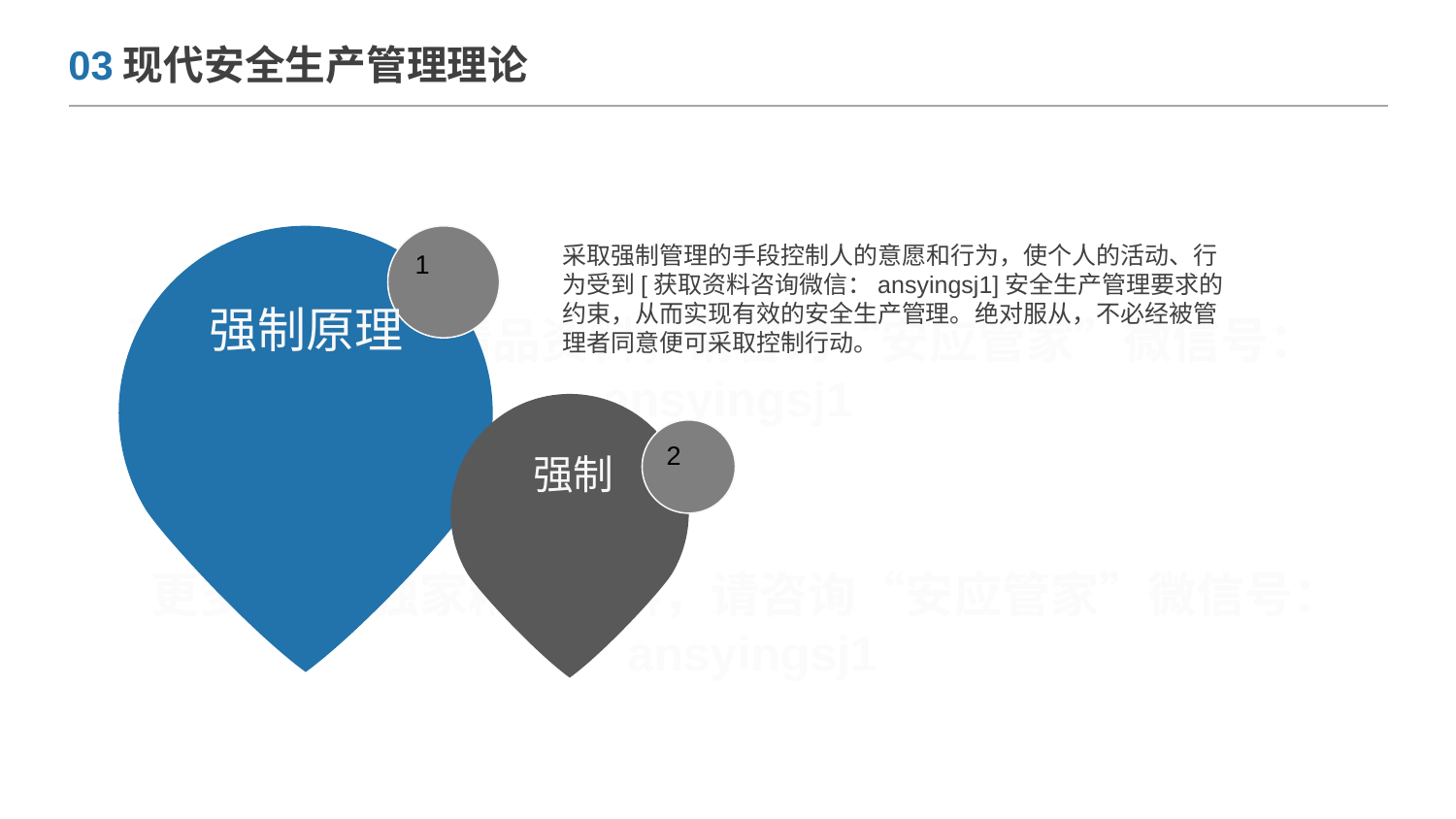

03现代安全生产管理理论

1
采取强制管理的手段控制人的意愿和行为，使个人的活动、行为受到[获取资料咨询微信：ansyingsj1]安全生产管理要求的约束，从而实现有效的安全生产管理。绝对服从，不必经被管理者同意便可采取控制行动。
强制原理

2
强制